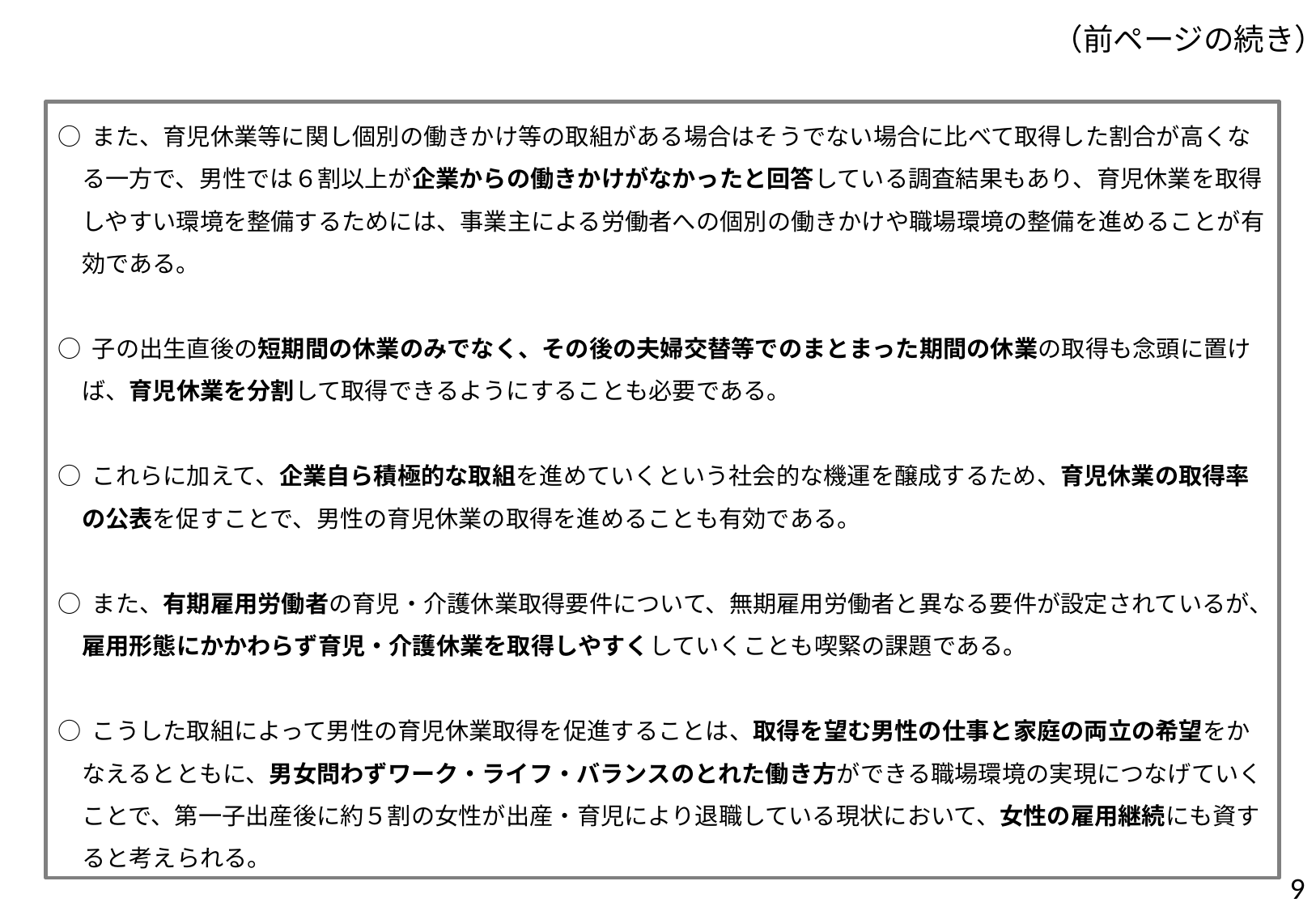

（前ページの続き）
○ また、育児休業等に関し個別の働きかけ等の取組がある場合はそうでない場合に比べて取得した割合が高くなる一方で、男性では６割以上が企業からの働きかけがなかったと回答している調査結果もあり、育児休業を取得しやすい環境を整備するためには、事業主による労働者への個別の働きかけや職場環境の整備を進めることが有効である。

○ 子の出生直後の短期間の休業のみでなく、その後の夫婦交替等でのまとまった期間の休業の取得も念頭に置けば、育児休業を分割して取得できるようにすることも必要である。

○ これらに加えて、企業自ら積極的な取組を進めていくという社会的な機運を醸成するため、育児休業の取得率の公表を促すことで、男性の育児休業の取得を進めることも有効である。

○ また、有期雇用労働者の育児・介護休業取得要件について、無期雇用労働者と異なる要件が設定されているが、雇用形態にかかわらず育児・介護休業を取得しやすくしていくことも喫緊の課題である。

○ こうした取組によって男性の育児休業取得を促進することは、取得を望む男性の仕事と家庭の両立の希望をかなえるとともに、男女問わずワーク・ライフ・バランスのとれた働き方ができる職場環境の実現につなげていくことで、第一子出産後に約５割の女性が出産・育児により退職している現状において、女性の雇用継続にも資すると考えられる。
9